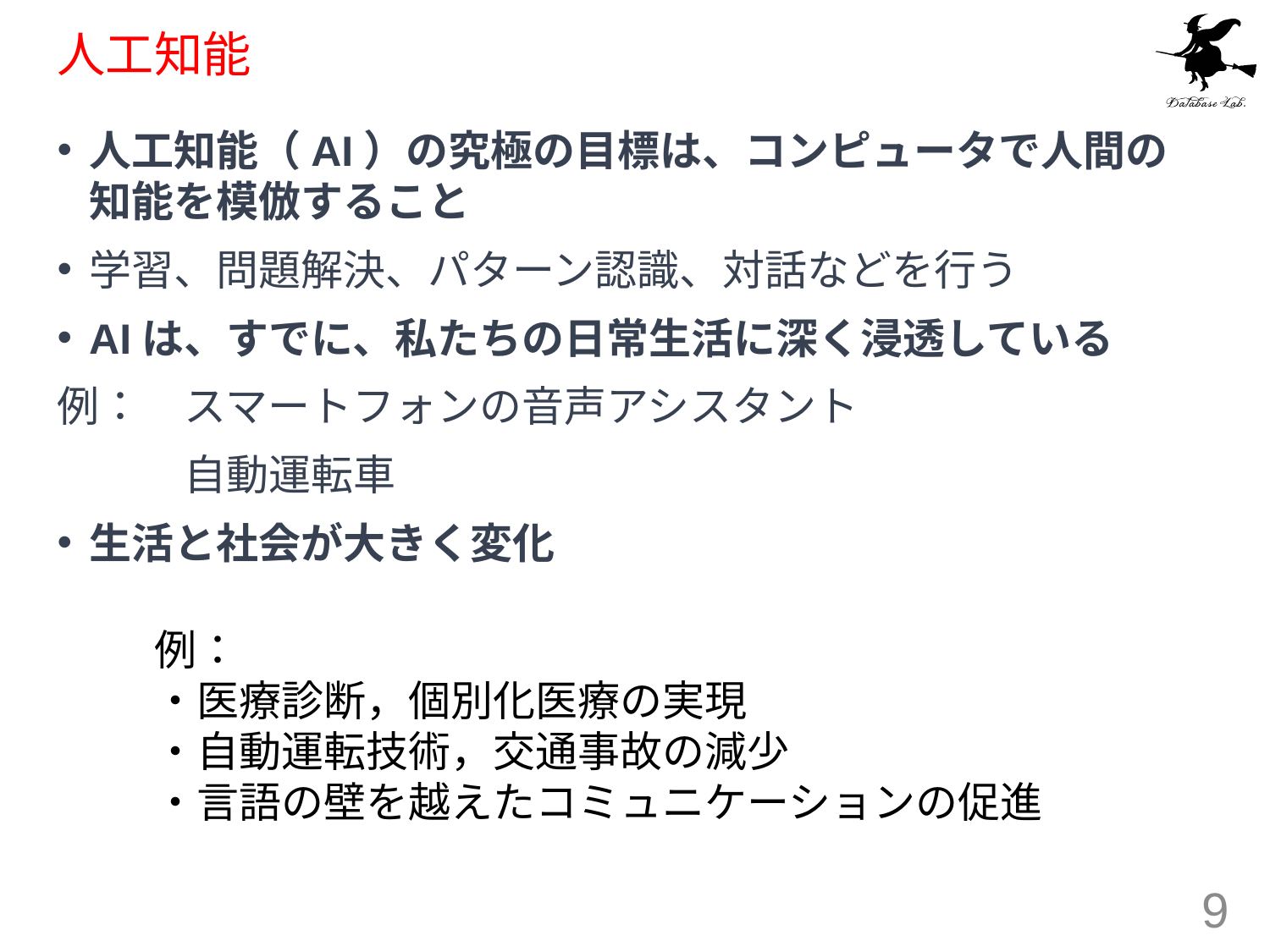

# 人工知能
人工知能（AI）の究極の目標は、コンピュータで人間の知能を模倣すること
学習、問題解決、パターン認識、対話などを行う
AIは、すでに、私たちの日常生活に深く浸透している
例：	スマートフォンの音声アシスタント
	自動運転車
生活と社会が大きく変化
例：
・医療診断，個別化医療の実現
・自動運転技術，交通事故の減少
・言語の壁を越えたコミュニケーションの促進
9